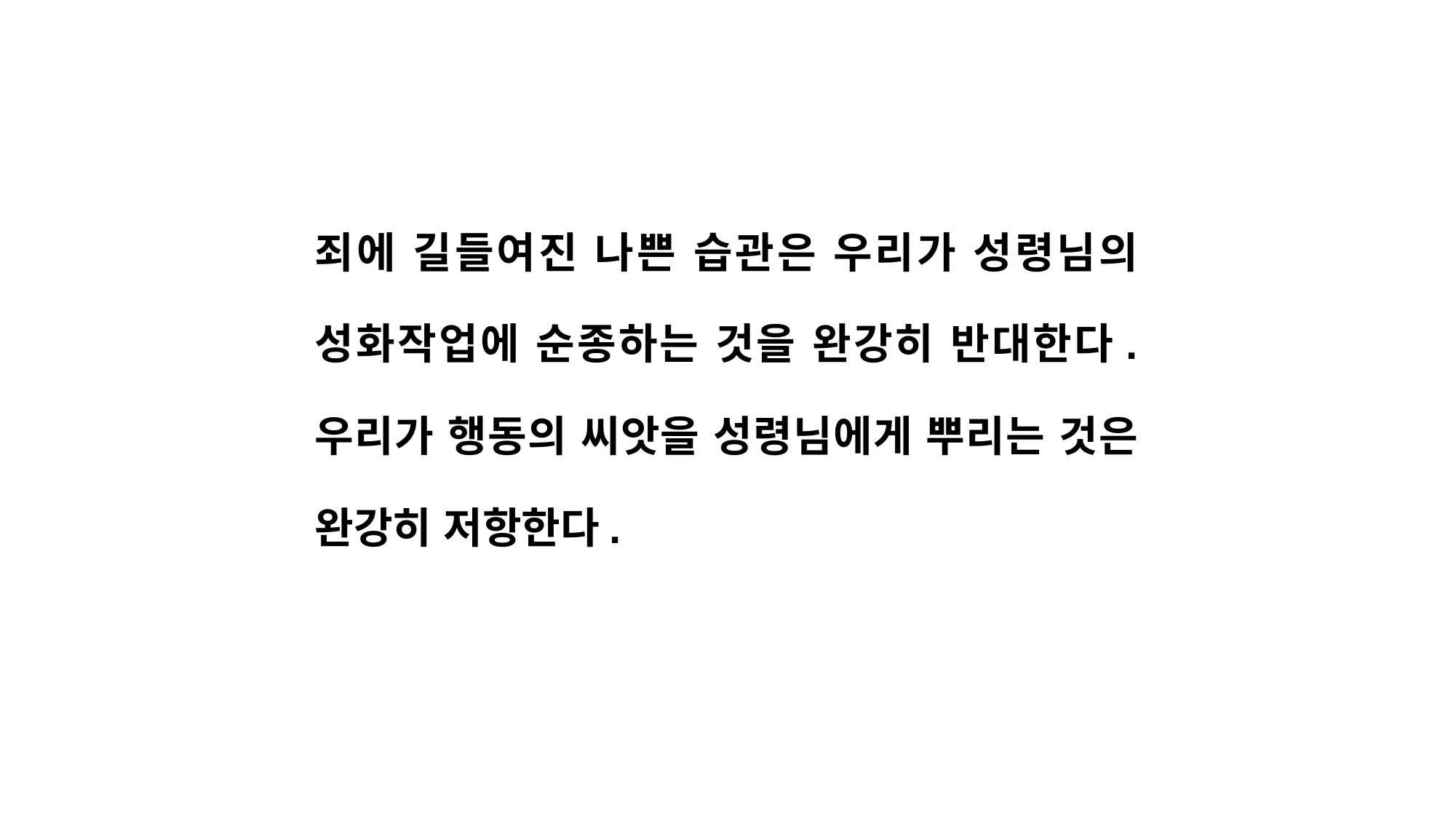

죄에 길들여진 나쁜 습관은 우리가 성령님의 성화작업에 순종하는 것을 완강히 반대한다. 우리가 행동의 씨앗을 성령님에게 뿌리는 것은 완강히 저항한다.